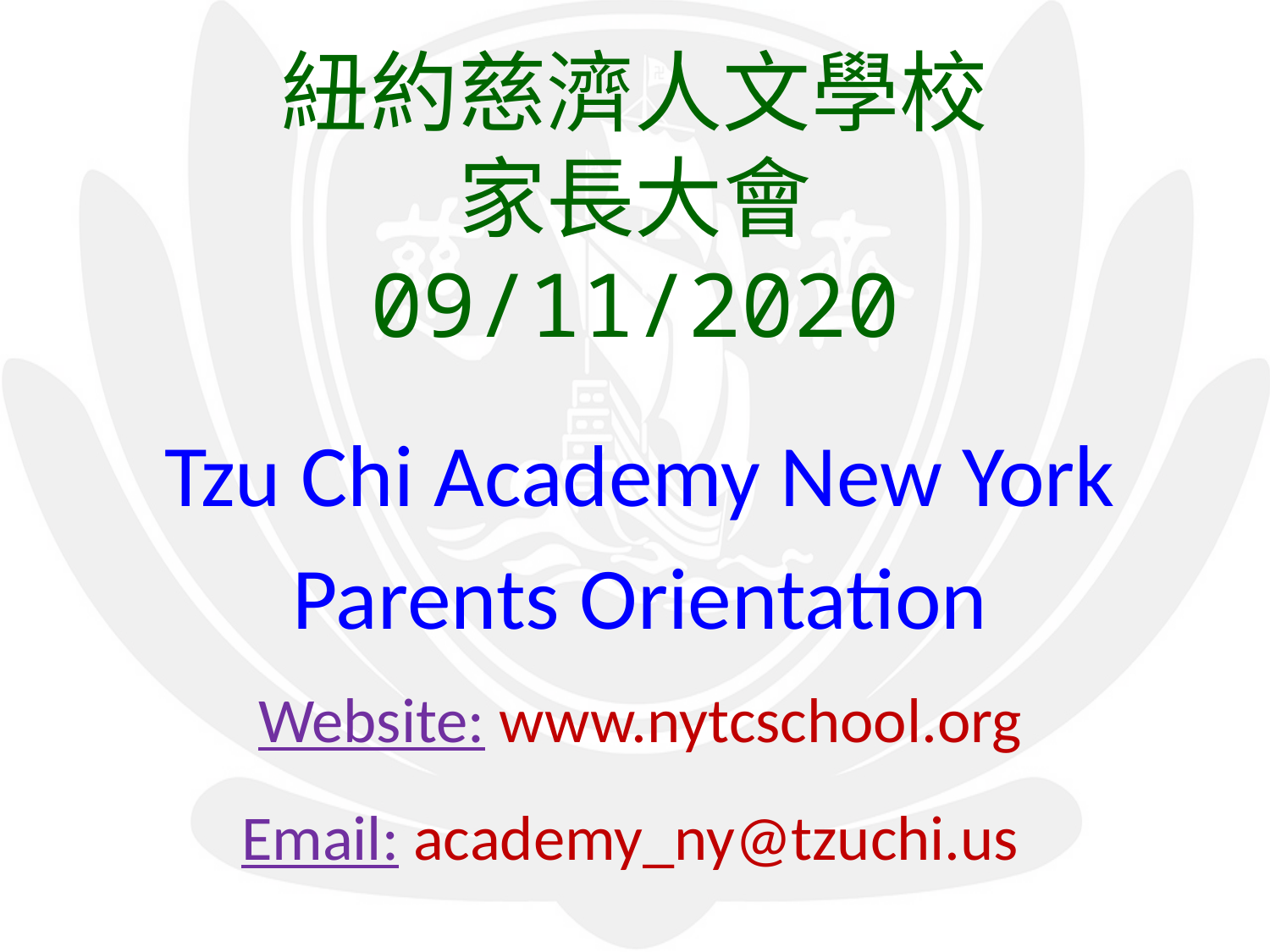

# 紐約慈濟人文學校 家長大會 09/11/2020
Tzu Chi Academy New York
Parents Orientation

Website: www.nytcschool.org
Email: academy_ny@tzuchi.us